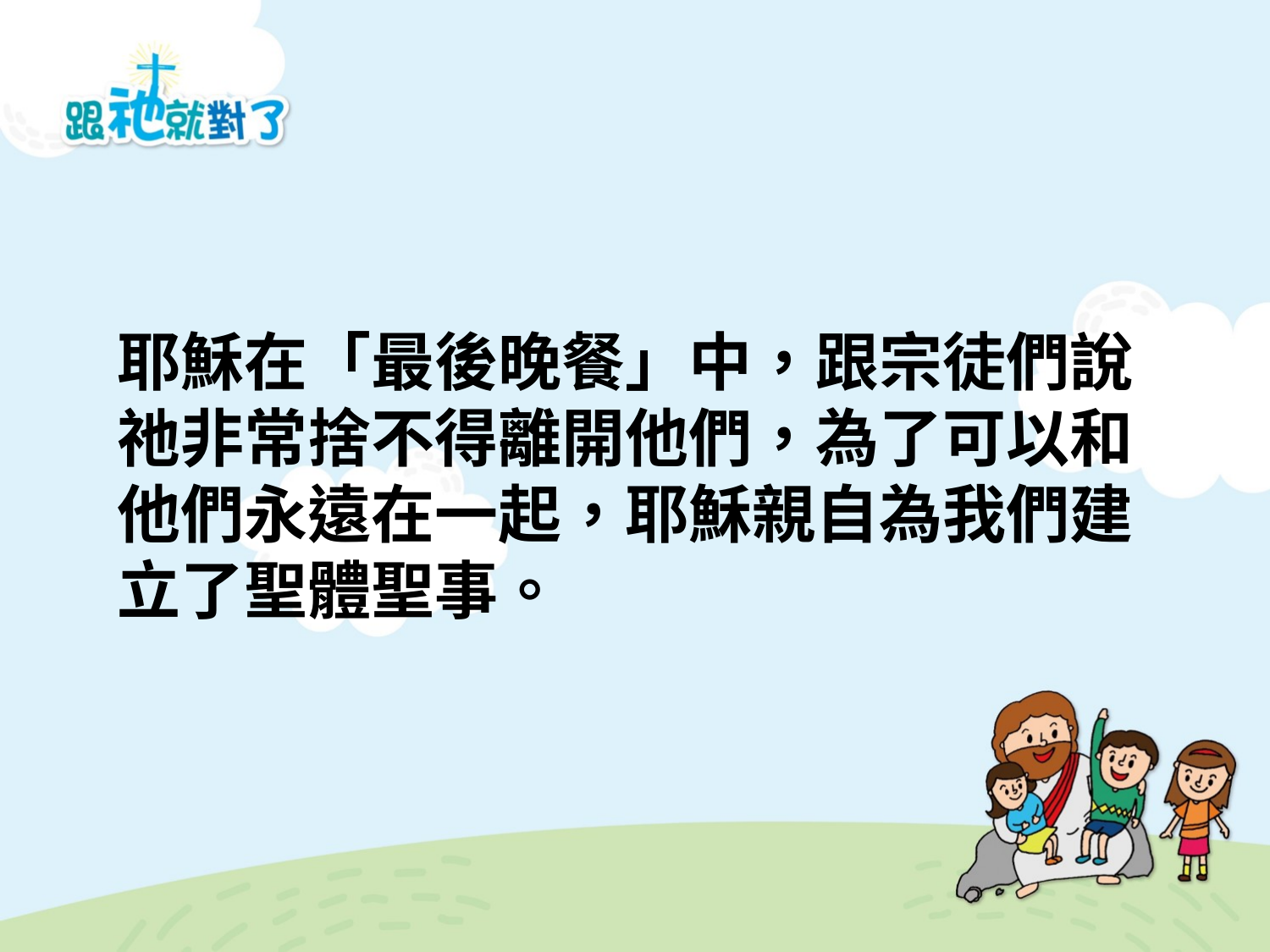

耶穌在「最後晚餐」中，跟宗徒們說祂非常捨不得離開他們，為了可以和他們永遠在一起，耶穌親自為我們建立了聖體聖事。